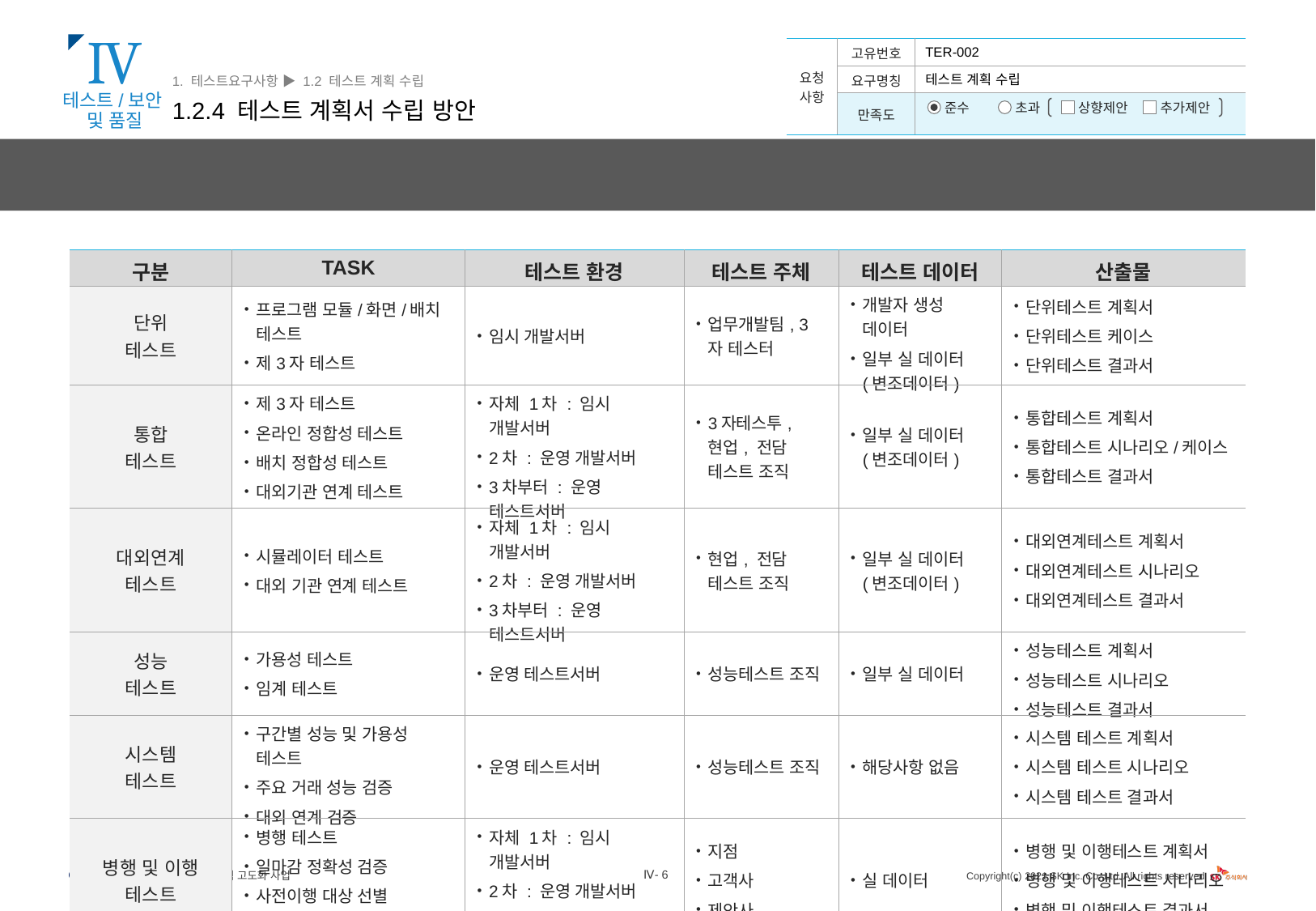

Ⅳ

1. 테스트요구사항 ▶ 1.2 테스트 계획 수립
1.2.4 테스트 계획서 수립 방안
TER-002
테스트 계획 수립
테스트/보안
및 품질

테스트 계획서에는 테스트 인력, 테스트 데이터, 테스트 절차/방법, 테스트 일정 및 주기, 시스템 특성별 테스트 방안 등을 포함하여 테스트를 체계적이고 효율적으로 진행할 수 있는 방안을 제시합니다.
| 구분 | TASK | 테스트 환경 | 테스트 주체 | 테스트 데이터 | 산출물 |
| --- | --- | --- | --- | --- | --- |
| 단위 테스트 | 프로그램 모듈/화면/배치 테스트 제3자 테스트 | 임시 개발서버 | 업무개발팀, 3자 테스터 | 개발자 생성 데이터 일부 실 데이터 (변조데이터) | 단위테스트 계획서 단위테스트 케이스 단위테스트 결과서 |
| 통합 테스트 | 제3자 테스트 온라인 정합성 테스트 배치 정합성 테스트 대외기관 연계 테스트 | 자체 1차 : 임시 개발서버 2차 : 운영 개발서버 3차부터 : 운영 테스트서버 | 3자테스투, 현업, 전담 테스트 조직 | 일부 실 데이터 (변조데이터) | 통합테스트 계획서 통합테스트 시나리오/케이스 통합테스트 결과서 |
| 대외연계 테스트 | 시뮬레이터 테스트 대외 기관 연계 테스트 | 자체 1차 : 임시 개발서버 2차 : 운영 개발서버 3차부터 : 운영 테스트서버 | 현업, 전담 테스트 조직 | 일부 실 데이터 (변조데이터) | 대외연계테스트 계획서 대외연계테스트 시나리오 대외연계테스트 결과서 |
| 성능 테스트 | 가용성 테스트 임계 테스트 | 운영 테스트서버 | 성능테스트 조직 | 일부 실 데이터 | 성능테스트 계획서 성능테스트 시나리오 성능테스트 결과서 |
| 시스템 테스트 | 구간별 성능 및 가용성 테스트 주요 거래 성능 검증 대외 연계 검증 | 운영 테스트서버 | 성능테스트 조직 | 해당사항 없음 | 시스템 테스트 계획서 시스템 테스트 시나리오 시스템 테스트 결과서 |
| 병행 및 이행 테스트 | 병행 테스트 일마감 정확성 검증 사전이행 대상 선별 병행이행 시간 측정 | 자체 1차 : 임시 개발서버 2차 : 운영 개발서버 3차부터 : 운영 테스트서버 | 지점 고객사 제안사 | 실 데이터 | 병행 및 이행테스트 계획서 병행 및 이행테스트 시나리오 병행 및 이행테스트 결과서 |